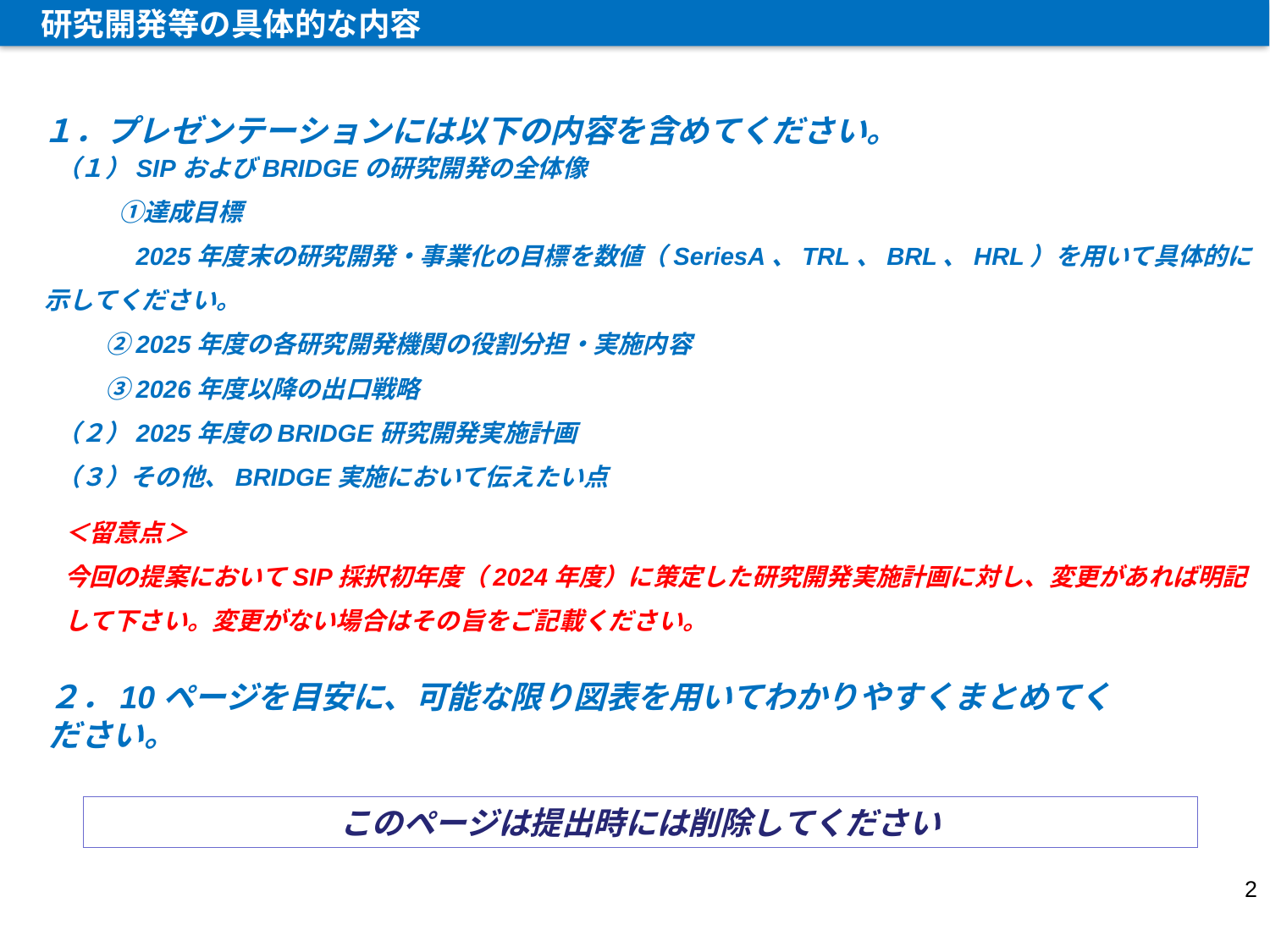

研究開発等の具体的な内容
 （１）SIPおよびBRIDGEの研究開発の全体像
　　　①達成目標
　  　　2025年度末の研究開発・事業化の目標を数値（SeriesA、TRL、BRL、HRL）を用いて具体的に示してください。
　　  ②2025年度の各研究開発機関の役割分担・実施内容
　  　③2026年度以降の出口戦略
 （２）2025年度のBRIDGE研究開発実施計画
 （３）その他、BRIDGE実施において伝えたい点
１．プレゼンテーションには以下の内容を含めてください。
＜留意点＞
今回の提案においてSIP採択初年度（2024年度）に策定した研究開発実施計画に対し、変更があれば明記して下さい。変更がない場合はその旨をご記載ください。
２．10ページを目安に、可能な限り図表を用いてわかりやすくまとめてください。
このページは提出時には削除してください
2